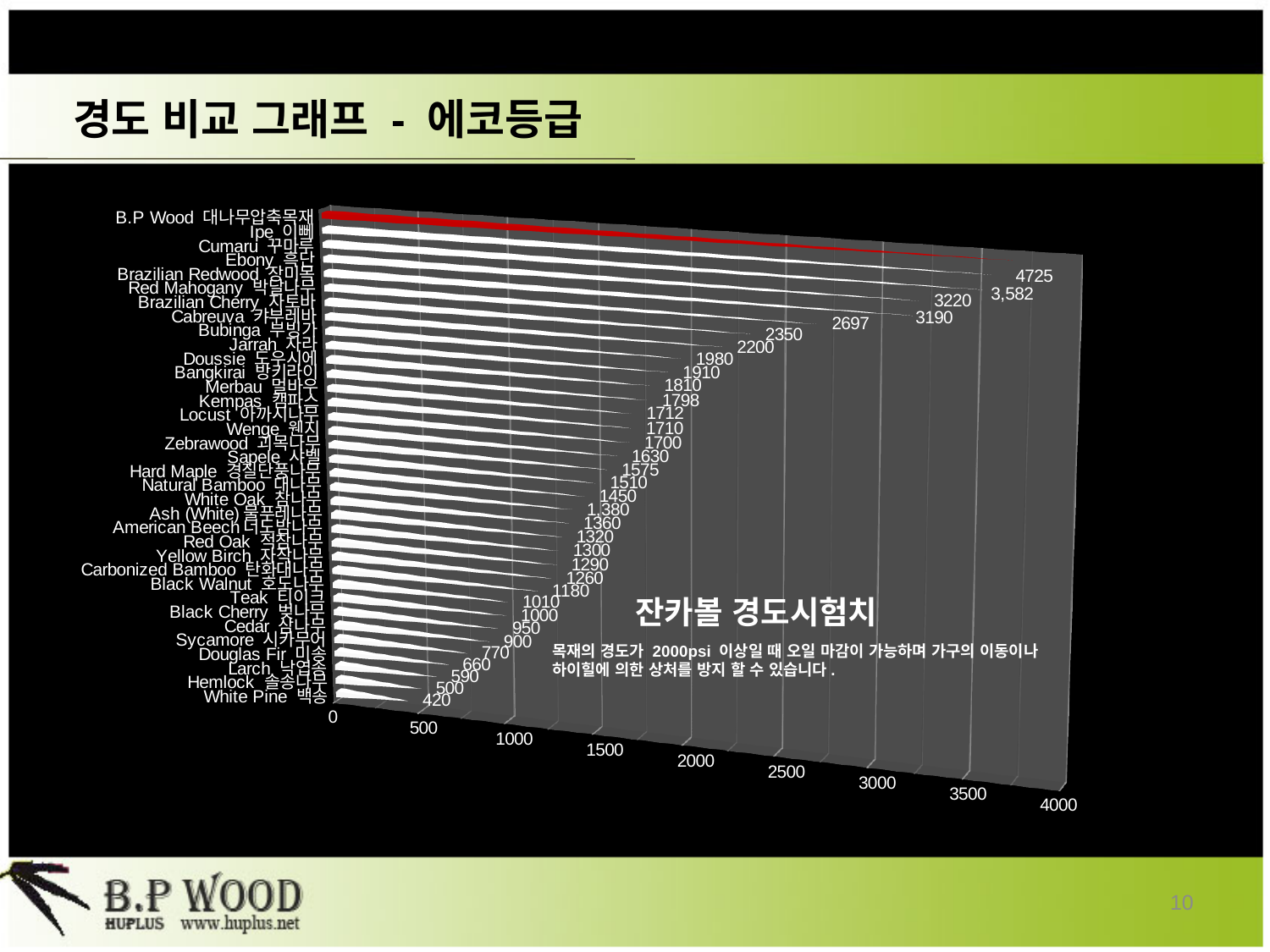

# 경도 비교 그래프 - 에코등급

[unsupported chart]

목재의 경도가 2000psi 이상일 때 오일 마감이 가능하며 가구의 이동이나 하이힐에 의한 상처를 방지 할 수 있습니다.
10